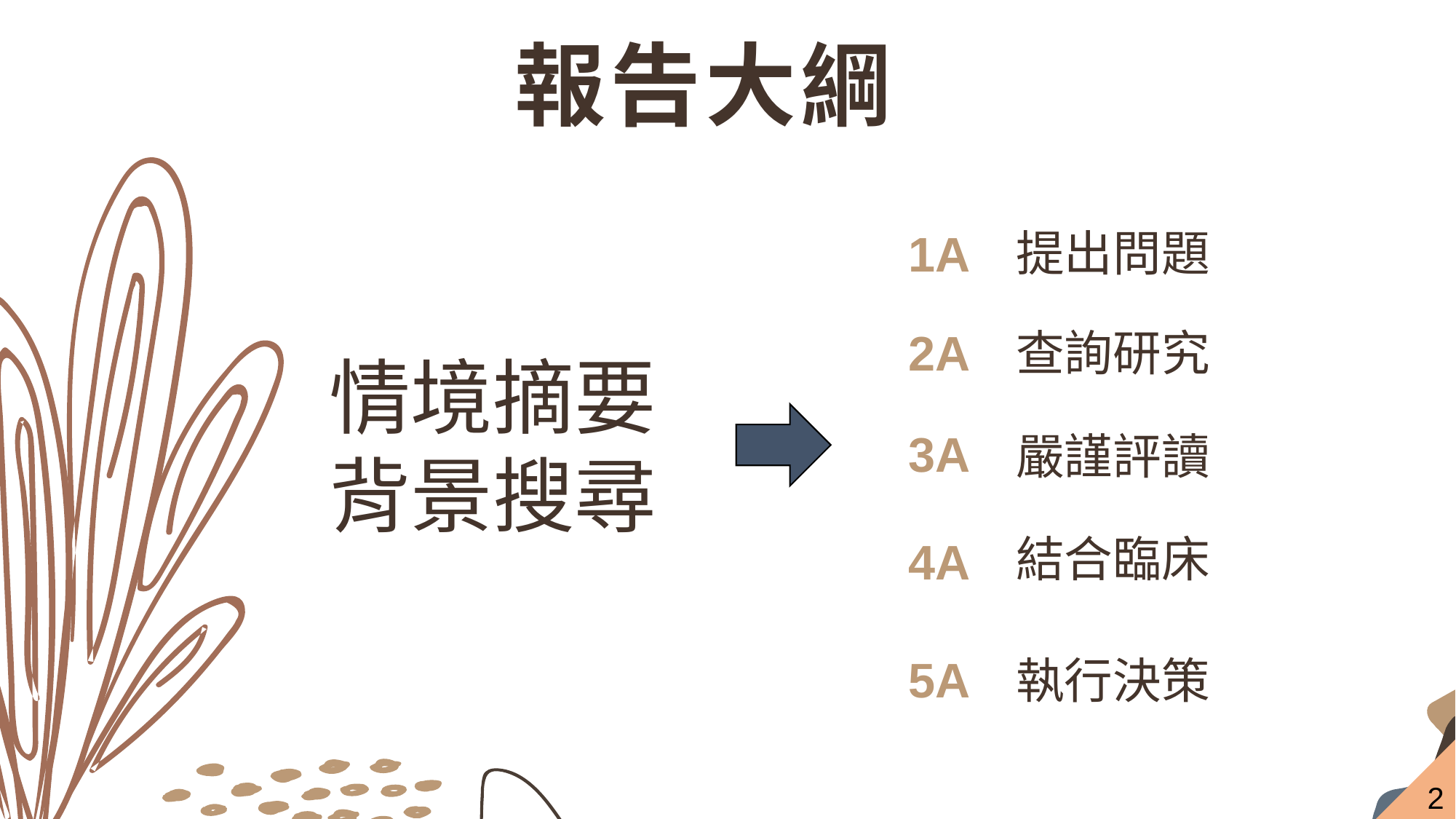

報告大綱

提出問題
1A
2A
查詢研究
情境摘要
背景搜尋

3A
嚴謹評讀
結合臨床
4A
5A
執行決策

2